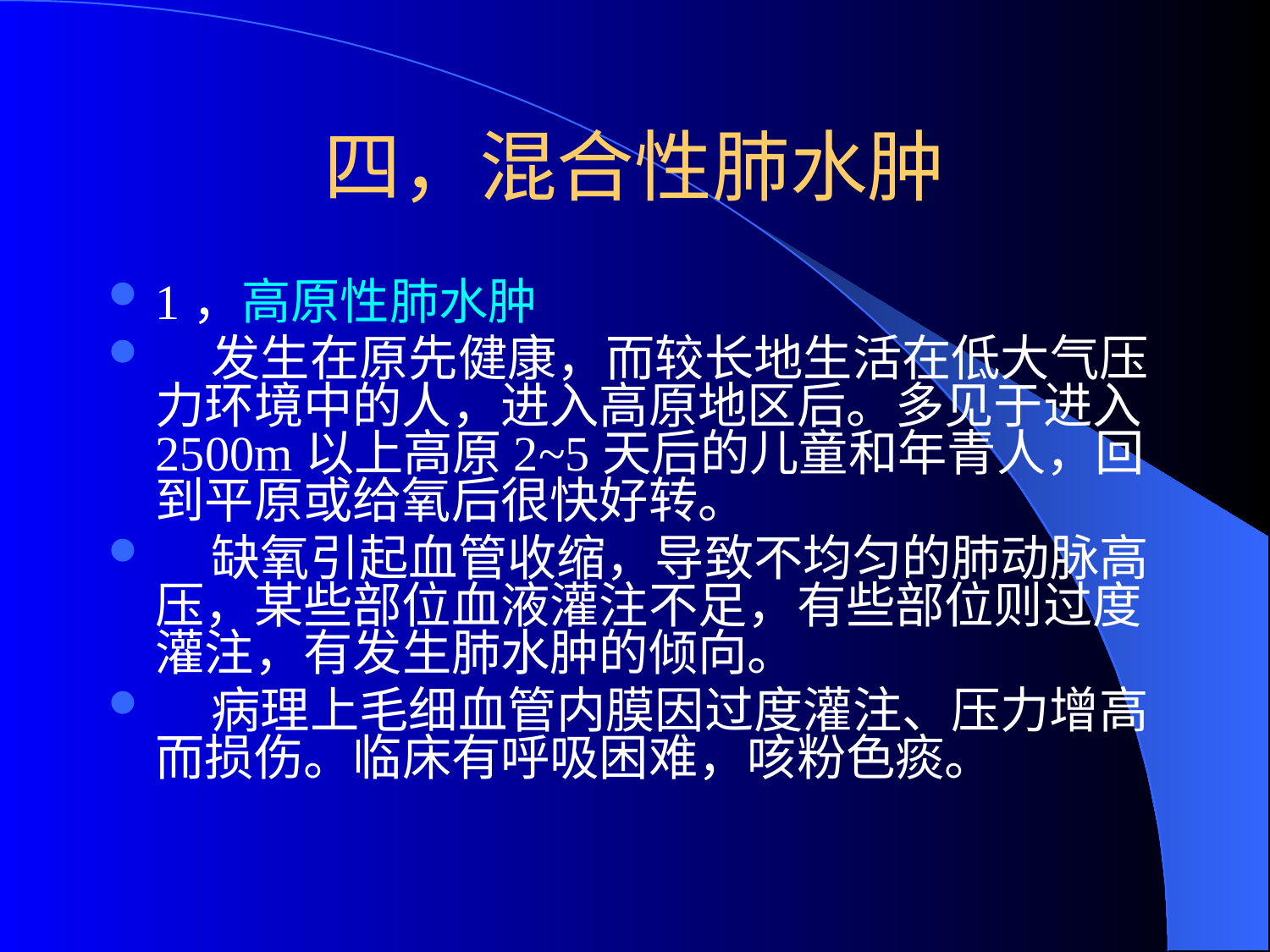

# 四，混合性肺水肿
1，高原性肺水肿
    发生在原先健康，而较长地生活在低大气压力环境中的人，进入高原地区后。多见于进入2500m以上高原2~5天后的儿童和年青人，回到平原或给氧后很快好转。
    缺氧引起血管收缩，导致不均匀的肺动脉高压，某些部位血液灌注不足，有些部位则过度灌注，有发生肺水肿的倾向。
    病理上毛细血管内膜因过度灌注、压力增高而损伤。临床有呼吸困难，咳粉色痰。